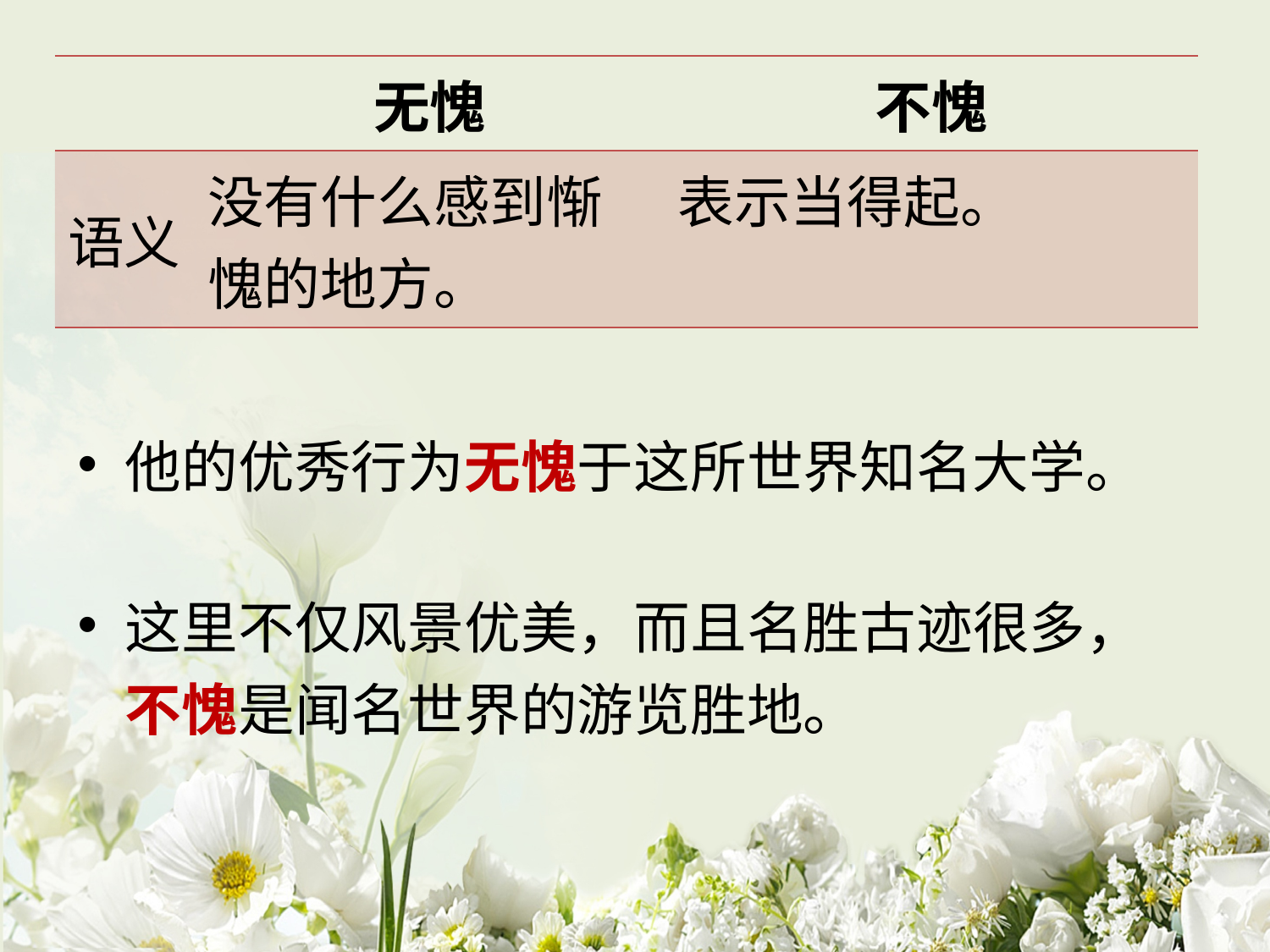

|  | 无愧 | 不愧 |
| --- | --- | --- |
| 语义 | 没有什么感到惭愧的地方。 | 表示当得起。 |
他的优秀行为无愧于这所世界知名大学。

这里不仅风景优美，而且名胜古迹很多，不愧是闻名世界的游览胜地。